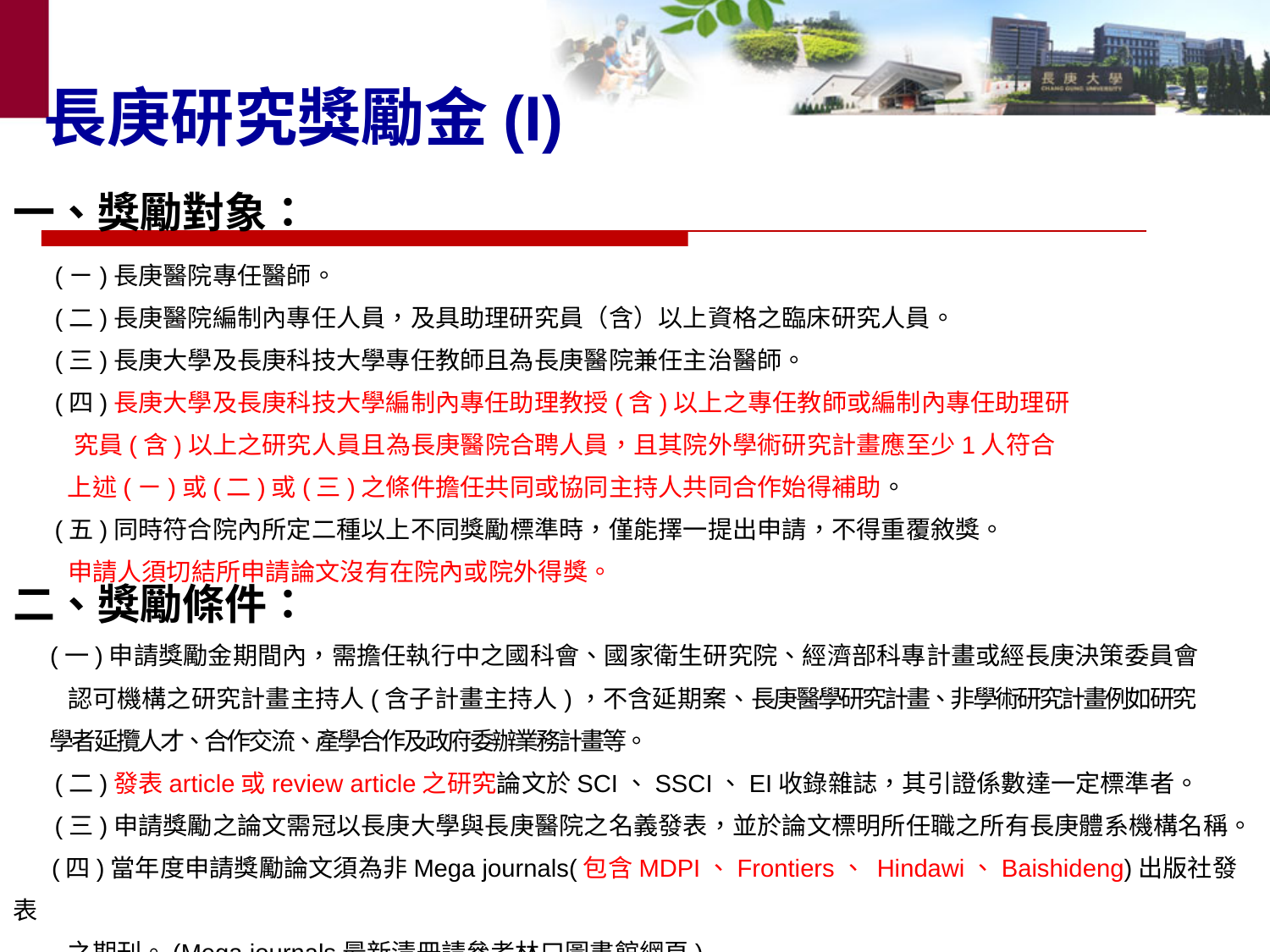

# 長庚研究獎勵金(I)
一、獎勵對象：
      (ㄧ)長庚醫院專任醫師。
      (二)長庚醫院編制內專任人員，及具助理研究員（含）以上資格之臨床研究人員。
      (三)長庚大學及長庚科技大學專任教師且為長庚醫院兼任主治醫師。
      (四)長庚大學及長庚科技大學編制內專任助理教授(含)以上之專任教師或編制內專任助理研
          究員(含)以上之研究人員且為長庚醫院合聘人員，且其院外學術研究計畫應至少1人符合
          上述(ㄧ)或(二)或(三)之條件擔任共同或協同主持人共同合作始得補助。
      (五)同時符合院內所定二種以上不同獎勵標準時，僅能擇一提出申請，不得重覆敘獎。
          申請人須切結所申請論文沒有在院內或院外得獎。
二、獎勵條件：
     (一)申請獎勵金期間內，需擔任執行中之國科會、國家衛生研究院、經濟部科專計畫或經長庚決策委員會
          認可機構之研究計畫主持人(含子計畫主持人)，不含延期案、長庚醫學研究計畫、非學術研究計畫例如研究
             學者延攬人才、合作交流、產學合作及政府委辦業務計畫等。
      (二)發表article或review article之研究論文於SCI、SSCI、EI收錄雜誌，其引證係數達一定標準者。
      (三)申請獎勵之論文需冠以長庚大學與長庚醫院之名義發表，並於論文標明所任職之所有長庚體系機構名稱。
      (四)當年度申請獎勵論文須為非Mega journals(包含MDPI、Frontiers、 Hindawi、Baishideng)出版社發表
          之期刊。(Mega journals最新清冊請參考林口圖書館網頁)

18